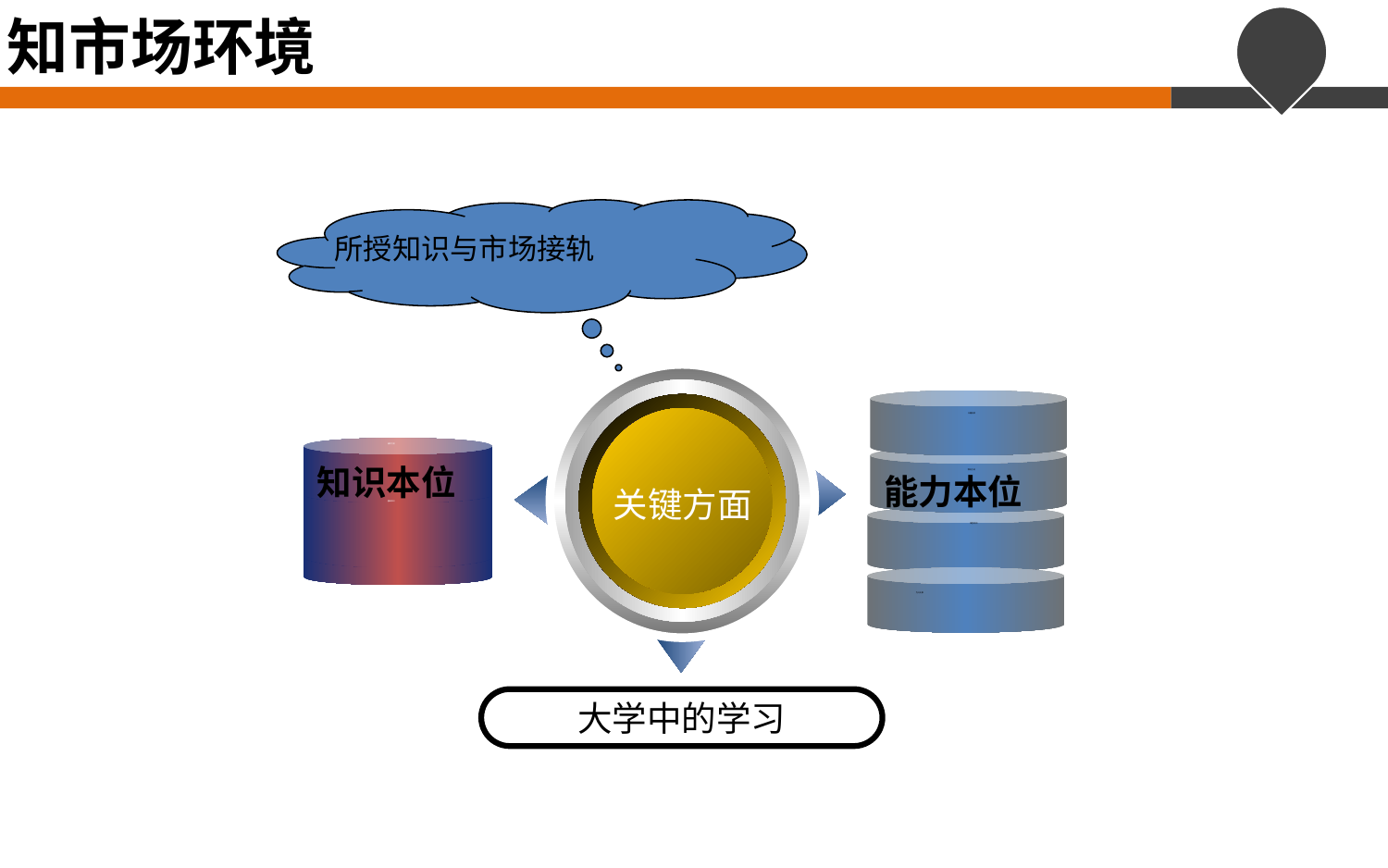

# 知市场环境

所授知识与市场接轨

兴趣培养
能力本位
积极主动

掌控时间

为人处事
自修之道
知识本位
关键方面

基础知识

大学中的学习